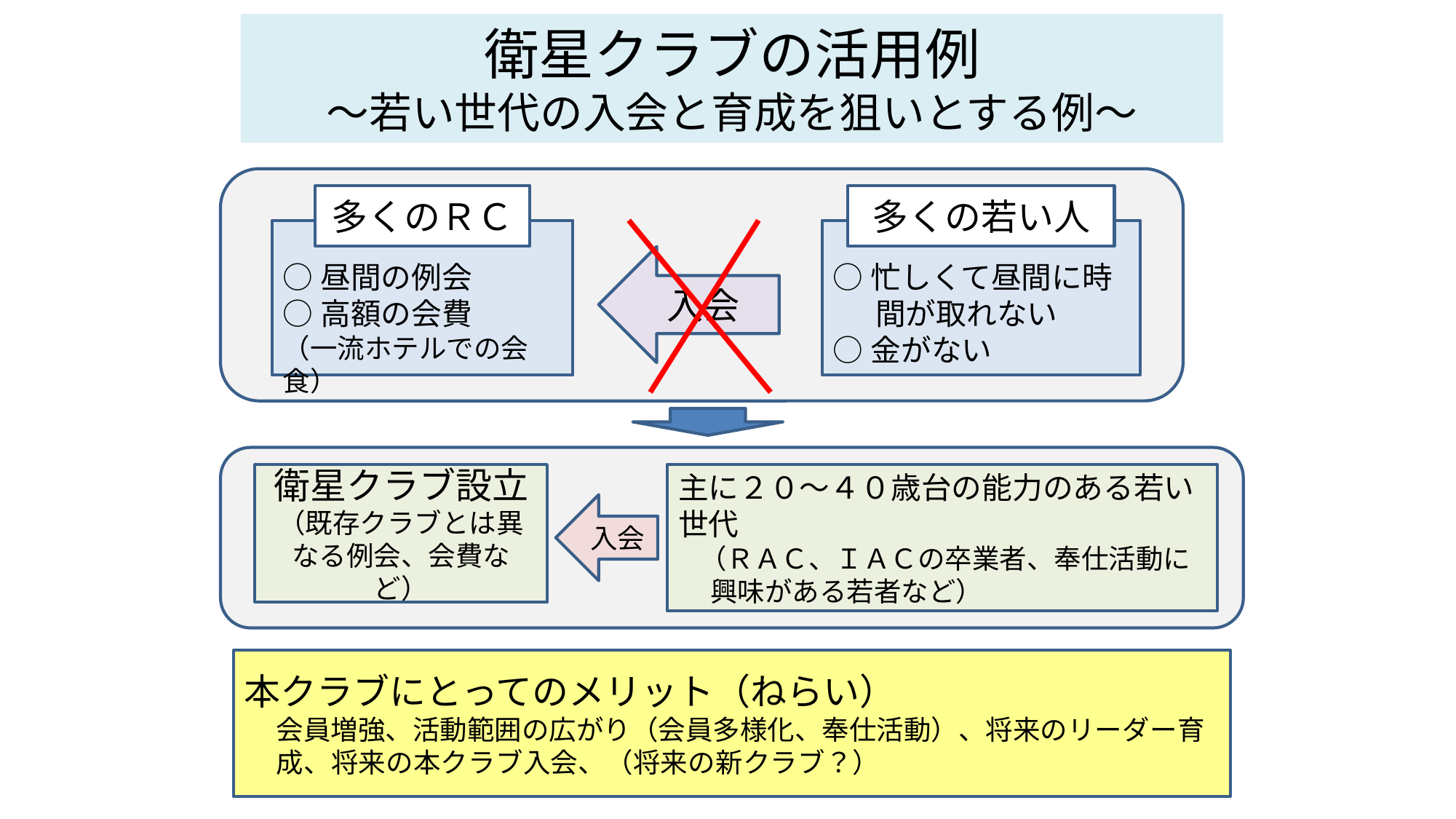

# 衛星クラブの活用例 ～若い世代の入会と育成を狙いとする例～

多くのＲＣ
多くの若い人

○昼間の例会
○高額の会費
（一流ホテルでの会食）

○忙しくて昼間に時間が取れない
○金がない
入会

衛星クラブ設立
（既存クラブとは異なる例会、会費など）
主に２０～４０歳台の能力のある若い世代
（ＲＡＣ、ＩＡＣの卒業者、奉仕活動に興味がある若者など）
入会
本クラブにとってのメリット（ねらい）
会員増強、活動範囲の広がり（会員多様化、奉仕活動）、将来のリーダー育成、将来の本クラブ入会、（将来の新クラブ？）